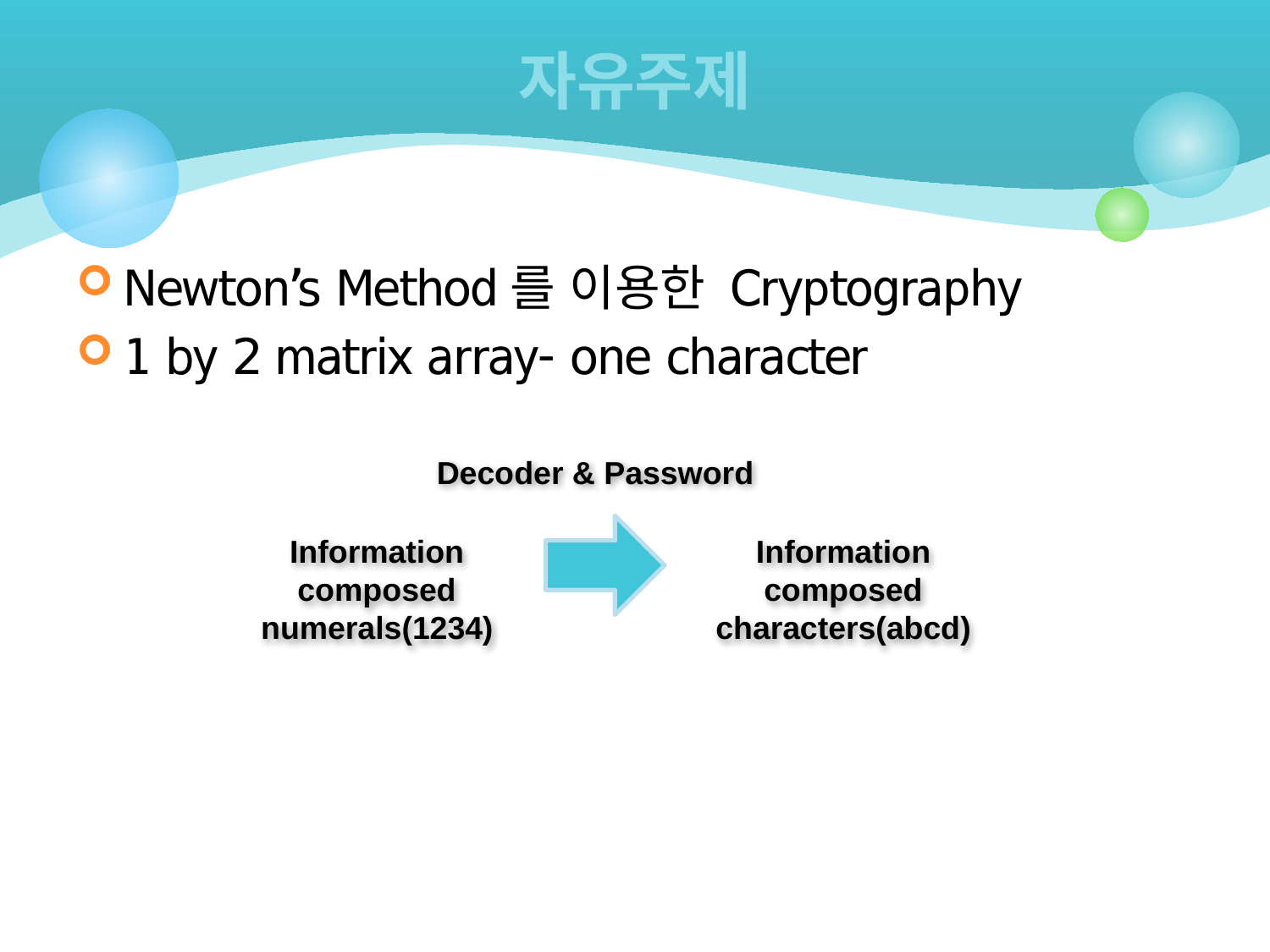

# 자유주제
Newton’s Method를 이용한 Cryptography
1 by 2 matrix array- one character
Decoder & Password

Information composed numerals(1234)
Information composed characters(abcd)